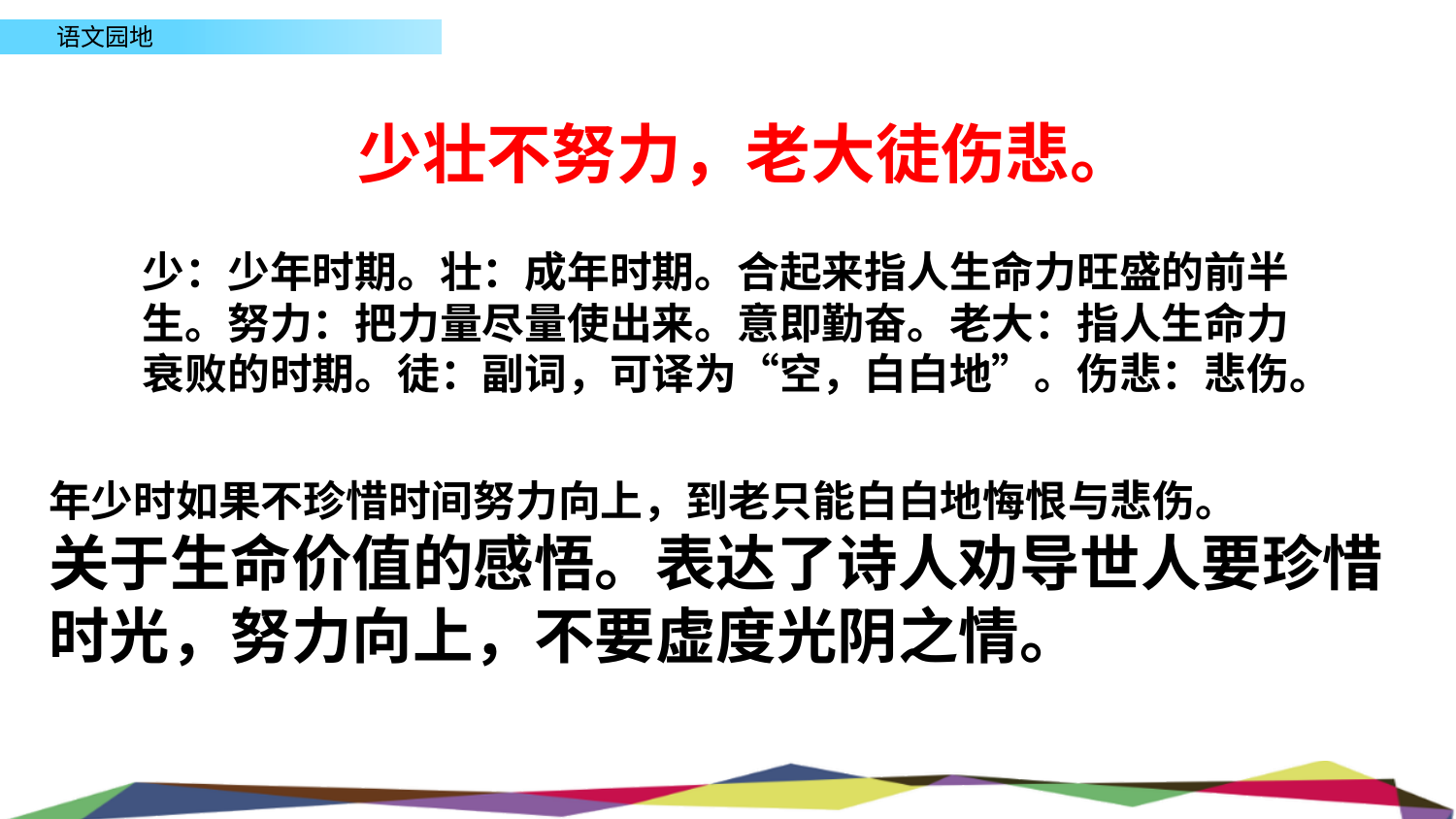

少壮不努力，老大徒伤悲。
少：少年时期。壮：成年时期。合起来指人生命力旺盛的前半生。努力：把力量尽量使出来。意即勤奋。老大：指人生命力衰败的时期。徒：副词，可译为“空，白白地”。伤悲：悲伤。
年少时如果不珍惜时间努力向上，到老只能白白地悔恨与悲伤。
关于生命价值的感悟。表达了诗人劝导世人要珍惜时光，努力向上，不要虚度光阴之情。